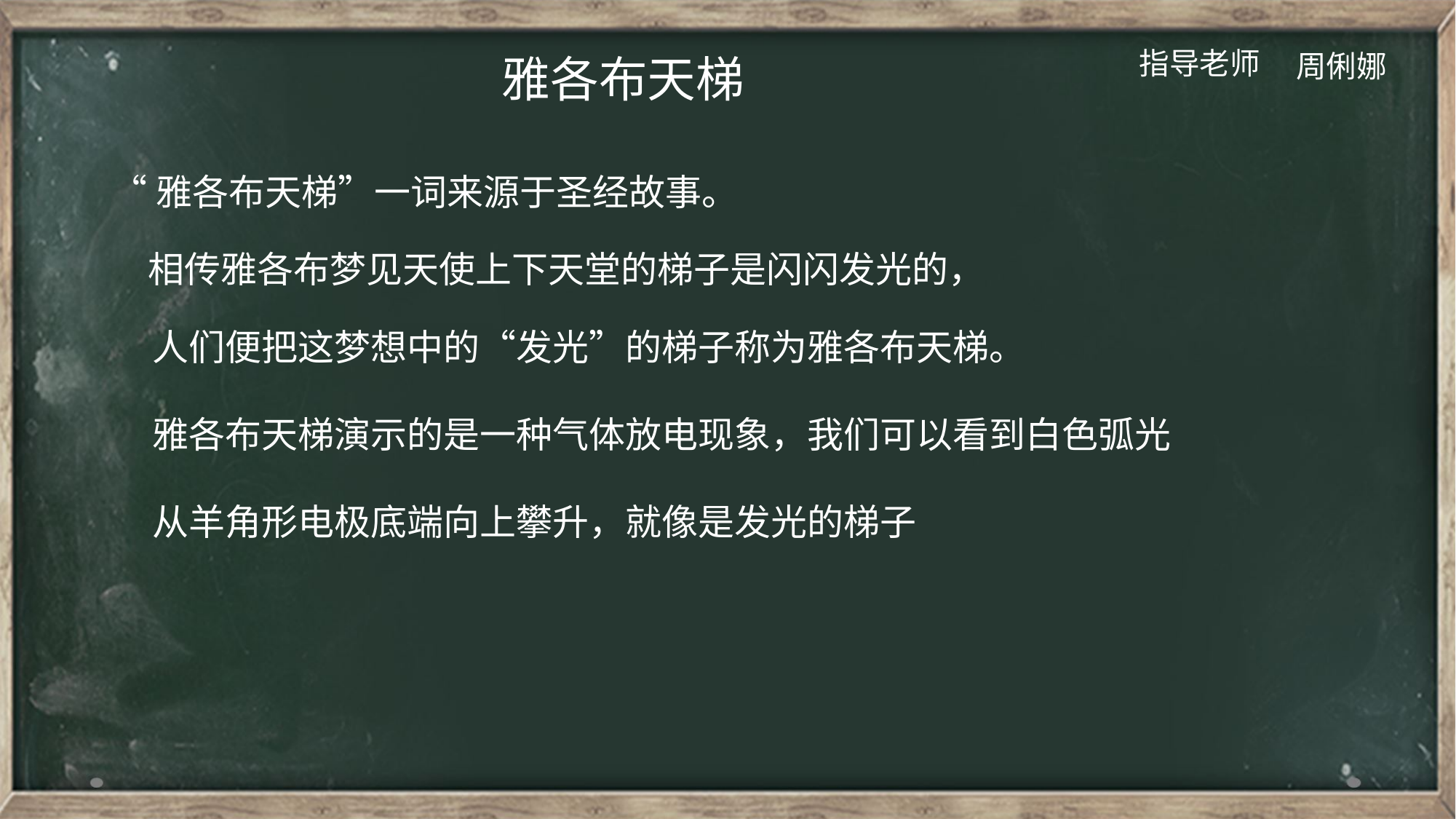

指导老师
周俐娜
雅各布天梯
“雅各布天梯”一词来源于圣经故事。
相传雅各布梦见天使上下天堂的梯子是闪闪发光的，
人们便把这梦想中的“发光”的梯子称为雅各布天梯。

雅各布天梯演示的是一种气体放电现象，我们可以看到白色弧光

从羊角形电极底端向上攀升，就像是发光的梯子